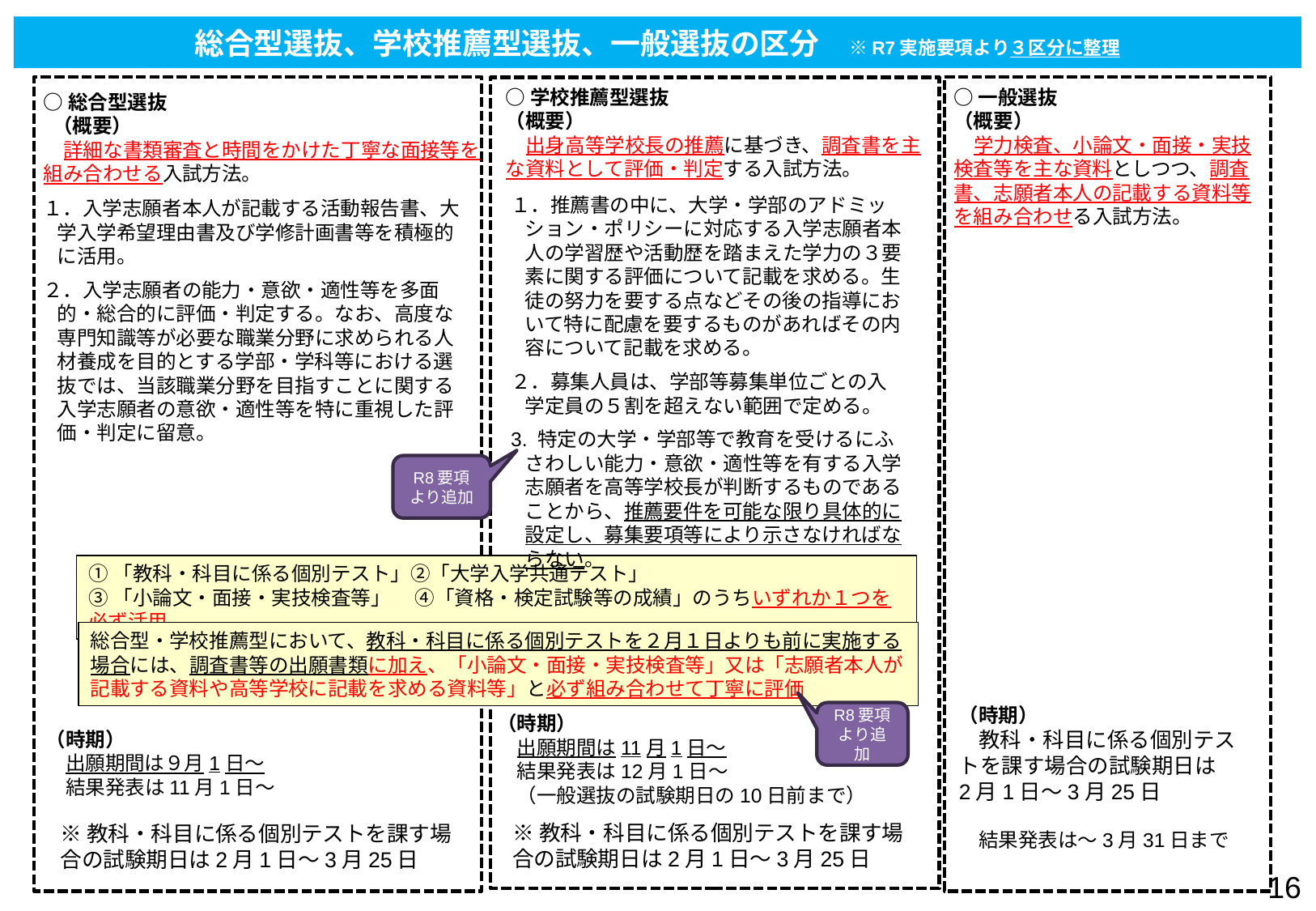

# 総合型選抜、学校推薦型選抜、一般選抜の区分　※R7実施要項より３区分に整理

○一般選抜
（概要）
　学力検査、小論文・面接・実技検査等を主な資料としつつ、調査書、志願者本人の記載する資料等を組み合わせる入試方法。
（時期）
　教科・科目に係る個別テストを課す場合の試験期日は
2月1日～3月25日

　結果発表は～3月31日まで

○総合型選抜
 （概要）
　詳細な書類審査と時間をかけた丁寧な面接等を組み合わせる入試方法。
１．入学志願者本人が記載する活動報告書、大学入学希望理由書及び学修計画書等を積極的に活用。
２．入学志願者の能力・意欲・適性等を多面的・総合的に評価・判定する。なお、高度な専門知識等が必要な職業分野に求められる人材養成を目的とする学部・学科等における選抜では、当該職業分野を目指すことに関する入学志願者の意欲・適性等を特に重視した評価・判定に留意。
（時期）
　出願期間は９月1日～
　結果発表は11月1日～

○学校推薦型選抜
（概要）
　出身高等学校長の推薦に基づき、調査書を主な資料として評価・判定する入試方法。
（時期）
　出願期間は11月1日～
　結果発表は12月1日～
　（一般選抜の試験期日の10日前まで）

１．推薦書の中に、大学・学部のアドミッション・ポリシーに対応する入学志願者本人の学習歴や活動歴を踏まえた学力の３要素に関する評価について記載を求める。生徒の努力を要する点などその後の指導において特に配慮を要するものがあればその内容について記載を求める。
２．募集人員は、学部等募集単位ごとの入学定員の５割を超えない範囲で定める。
3. 特定の大学・学部等で教育を受けるにふさわしい能力・意欲・適性等を有する入学志願者を高等学校長が判断するものであることから、推薦要件を可能な限り具体的に設定し、募集要項等により示さなければならない。
R8要項より追加
①「教科・科目に係る個別テスト」②「大学入学共通テスト」
③「小論文・面接・実技検査等」　 ④「資格・検定試験等の成績」のうちいずれか１つを必ず活用
総合型・学校推薦型において、教科・科目に係る個別テストを２月１日よりも前に実施する場合には、調査書等の出願書類に加え、「小論文・面接・実技検査等」又は「志願者本人が記載する資料や高等学校に記載を求める資料等」と必ず組み合わせて丁寧に評価
R8要項より追加
※教科・科目に係る個別テストを課す場合の試験期日は2月1日～3月25日
※教科・科目に係る個別テストを課す場合の試験期日は2月1日～3月25日
16